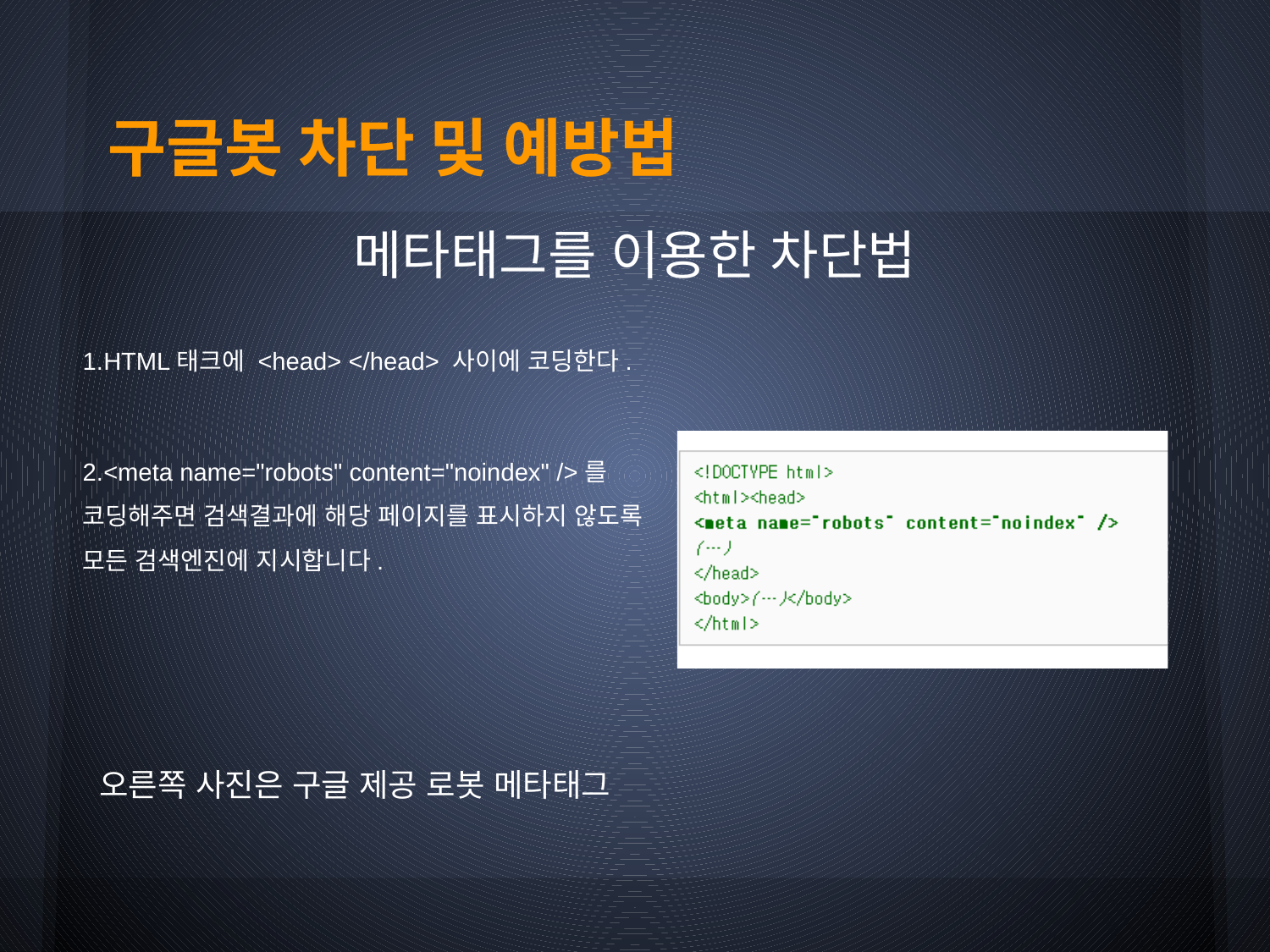

# 구글봇 차단 및 예방법
메타태그를 이용한 차단법
1.HTML태크에 <head> </head> 사이에 코딩한다.

2.<meta name="robots" content="noindex" />를 코딩해주면 검색결과에 해당 페이지를 표시하지 않도록 모든 검색엔진에 지시합니다.

 오른쪽 사진은 구글 제공 로봇 메타태그